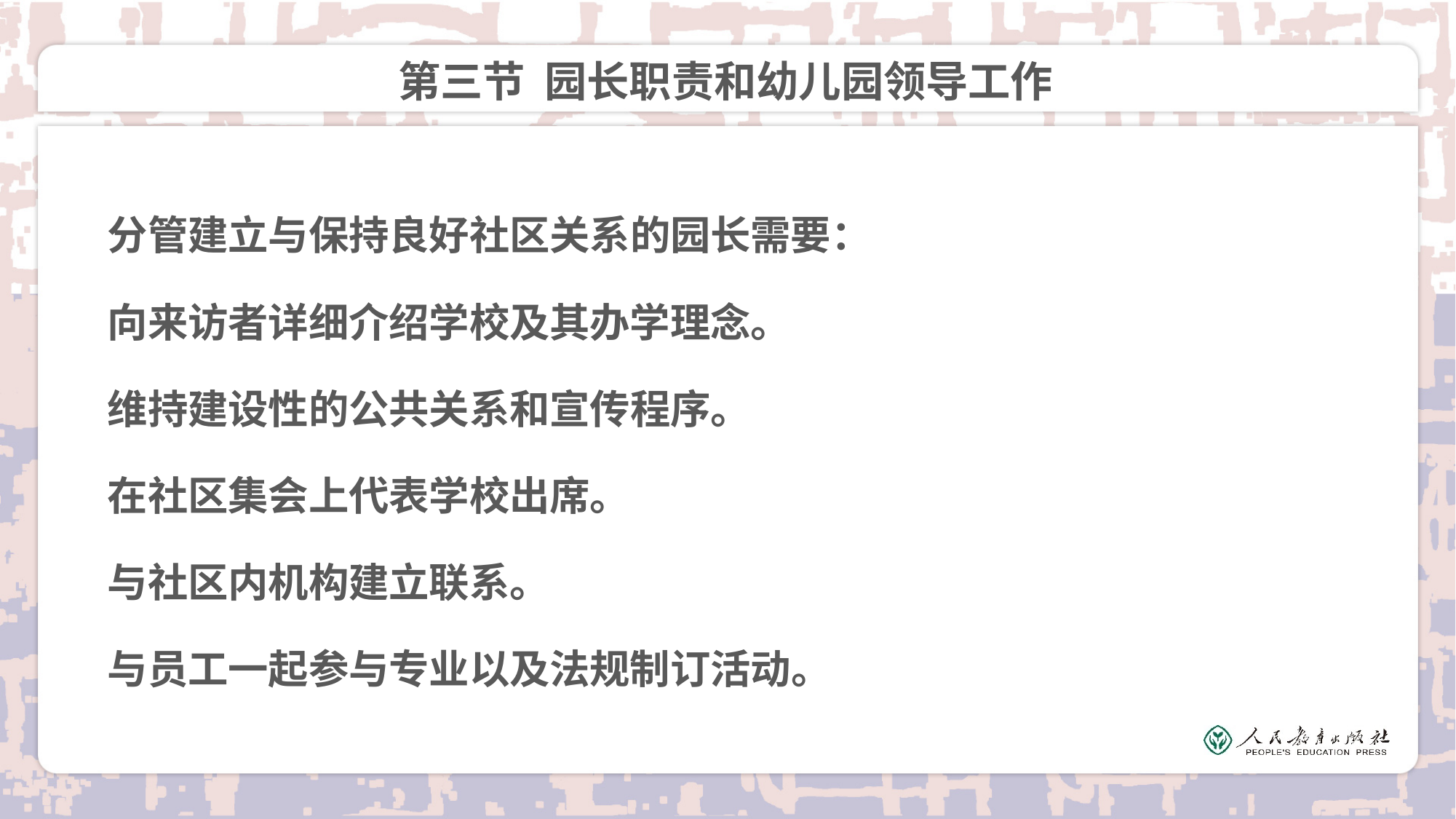

# 第三节  园长职责和幼儿园领导工作
分管建立与保持良好社区关系的园长需要：
向来访者详细介绍学校及其办学理念。
维持建设性的公共关系和宣传程序。
在社区集会上代表学校出席。
与社区内机构建立联系。
与员工一起参与专业以及法规制订活动。